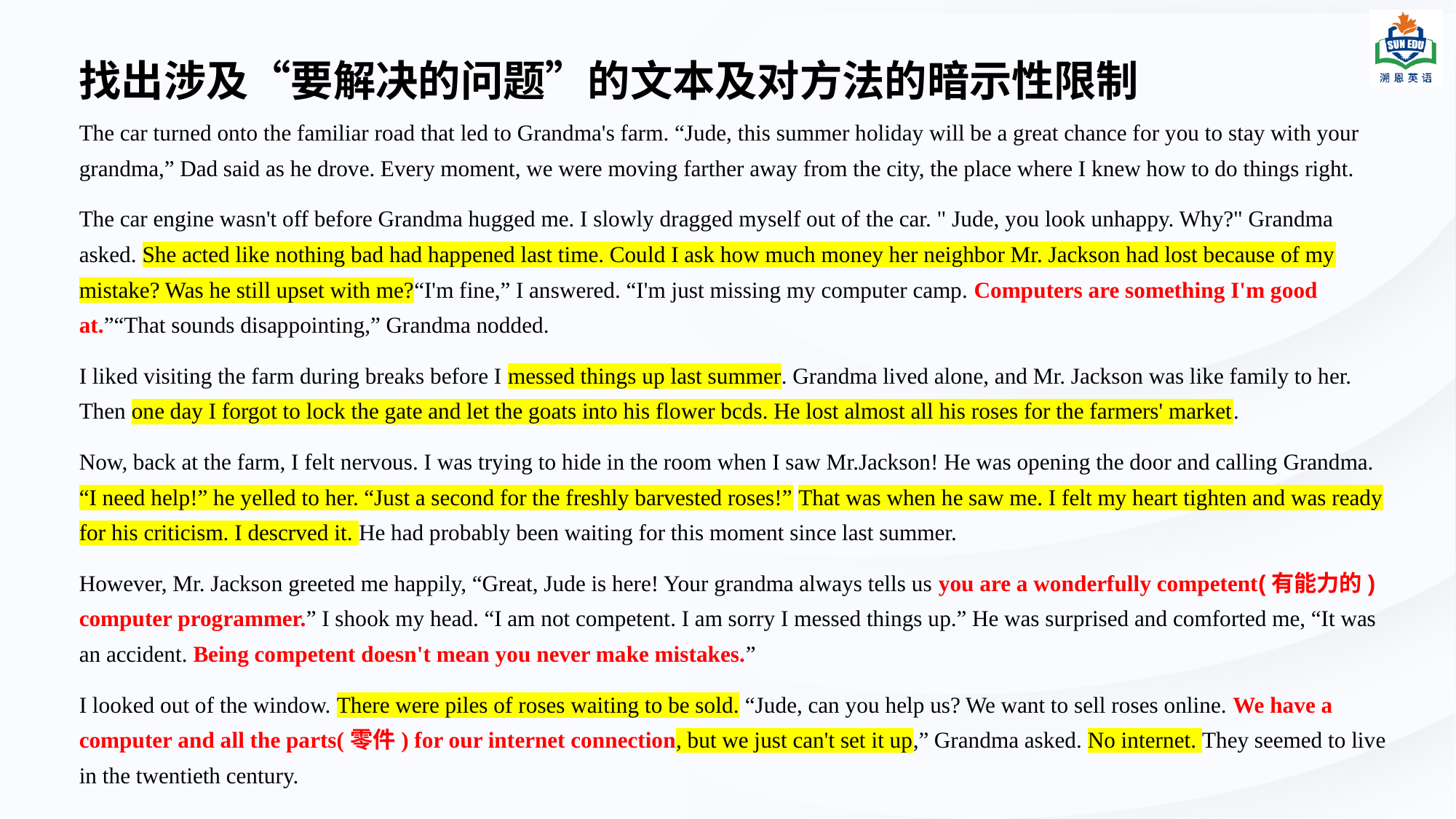

# 找出涉及“要解决的问题”的文本及对方法的暗示性限制
The car turned onto the familiar road that led to Grandma's farm. “Jude, this summer holiday will be a great chance for you to stay with your grandma,” Dad said as he drove. Every moment, we were moving farther away from the city, the place where I knew how to do things right.
The car engine wasn't off before Grandma hugged me. I slowly dragged myself out of the car. " Jude, you look unhappy. Why?" Grandma asked. She acted like nothing bad had happened last time. Could I ask how much money her neighbor Mr. Jackson had lost because of my mistake? Was he still upset with me?“I'm fine,” I answered. “I'm just missing my computer camp. Computers are something I'm good at.”“That sounds disappointing,” Grandma nodded.
I liked visiting the farm during breaks before I messed things up last summer. Grandma lived alone, and Mr. Jackson was like family to her. Then one day I forgot to lock the gate and let the goats into his flower bcds. He lost almost all his roses for the farmers' market.
Now, back at the farm, I felt nervous. I was trying to hide in the room when I saw Mr.Jackson! He was opening the door and calling Grandma. “I need help!” he yelled to her. “Just a second for the freshly barvested roses!” That was when he saw me. I felt my heart tighten and was ready for his criticism. I descrved it. He had probably been waiting for this moment since last summer.
However, Mr. Jackson greeted me happily, “Great, Jude is here! Your grandma always tells us you are a wonderfully competent(有能力的) computer programmer.” I shook my head. “I am not competent. I am sorry I messed things up.” He was surprised and comforted me, “It was an accident. Being competent doesn't mean you never make mistakes.”
I looked out of the window. There were piles of roses waiting to be sold. “Jude, can you help us? We want to sell roses online. We have a computer and all the parts(零件) for our internet connection, but we just can't set it up,” Grandma asked. No internet. They seemed to live in the twentieth century.